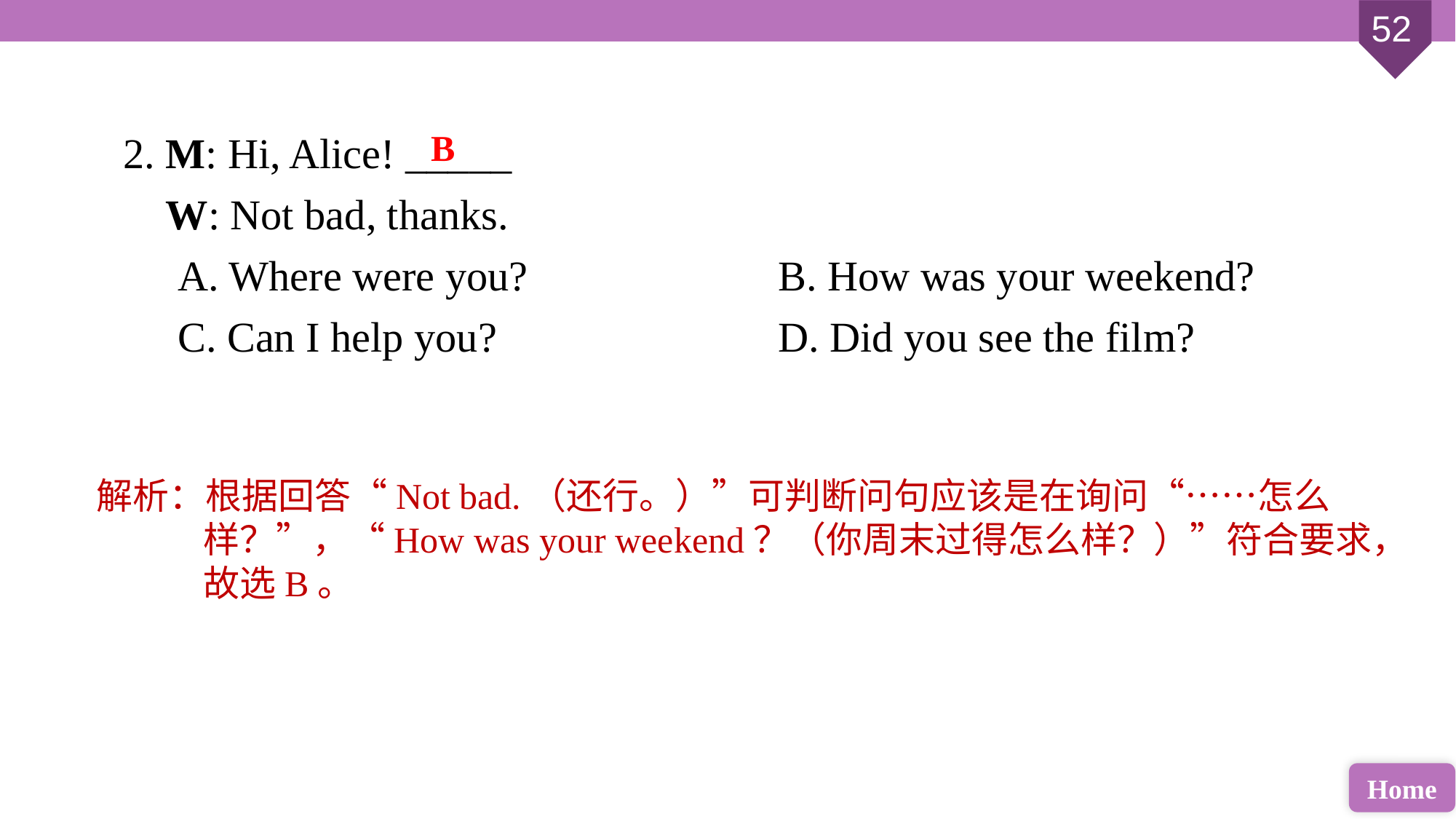

2. M: Hi, Alice! _____
    W: Not bad, thanks.
A. Where were you?		 	B. How was your weekend?
C. Can I help you?			D. Did you see the film?
B
解析：根据回答“Not bad.（还行。）”可判断问句应该是在询问“……怎么样？”，“How was your weekend？（你周末过得怎么样？）”符合要求，故选B。